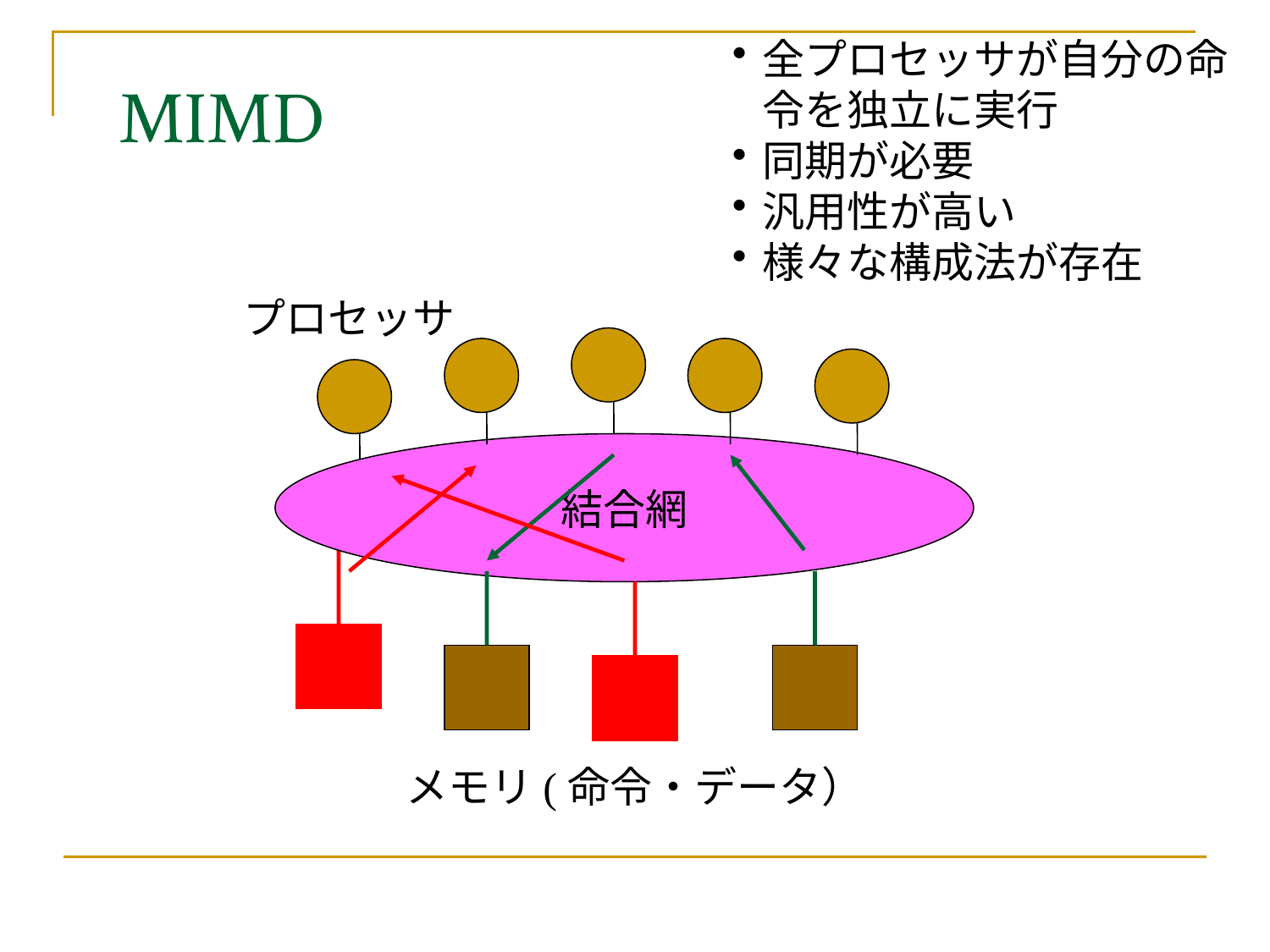

全プロセッサが自分の命令を独立に実行
同期が必要
汎用性が高い
様々な構成法が存在

# MIMD
プロセッサ

結合網

メモリ(命令・データ）